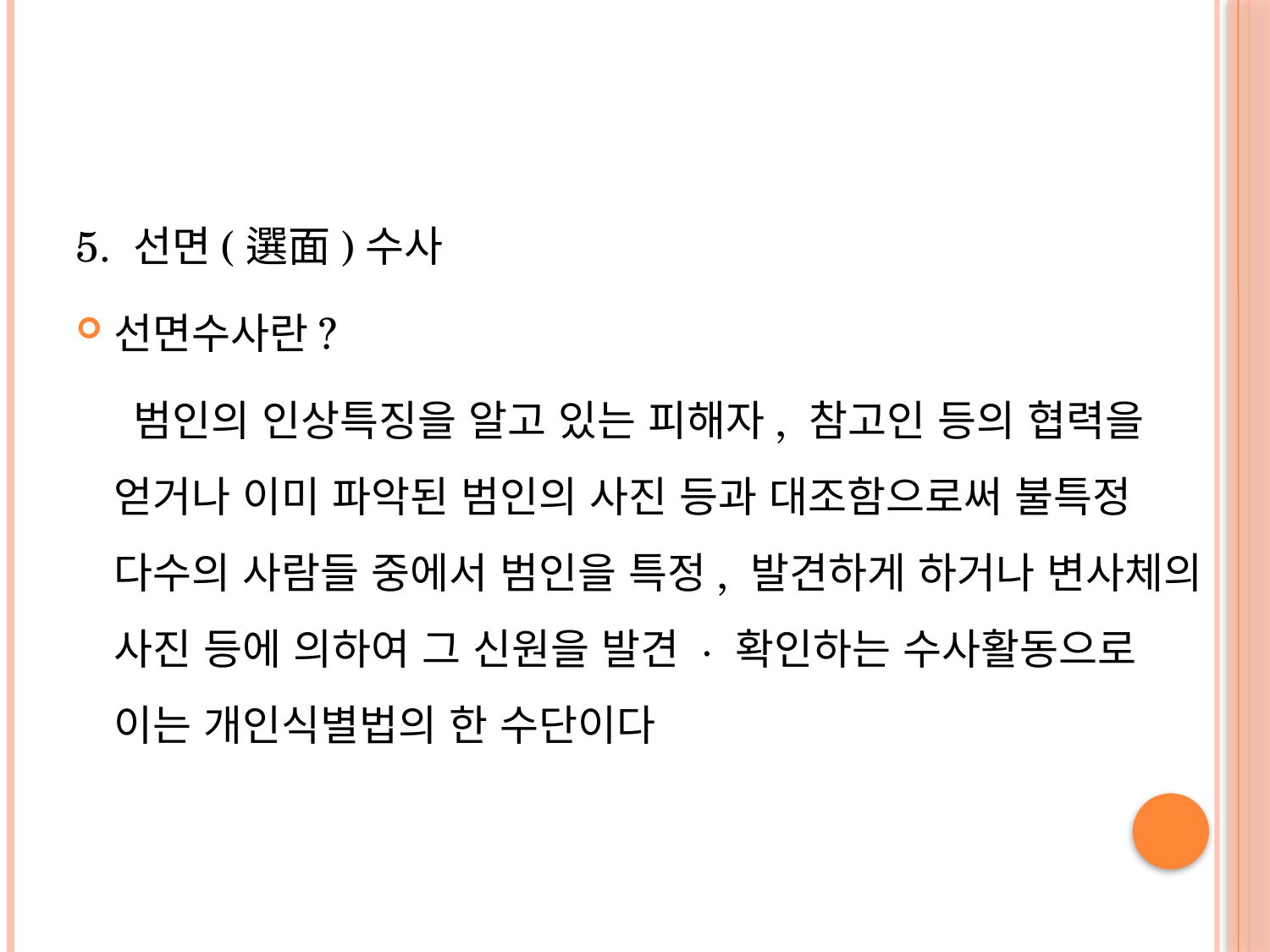

#
5. 선면(選面)수사
선면수사란?
    범인의 인상특징을 알고 있는 피해자, 참고인 등의 협력을  얻거나 이미 파악된 범인의 사진 등과 대조함으로써 불특정 다수의 사람들 중에서 범인을 특정, 발견하게 하거나 변사체의 사진 등에 의하여 그 신원을 발견 · 확인하는 수사활동으로 이는 개인식별법의 한 수단이다